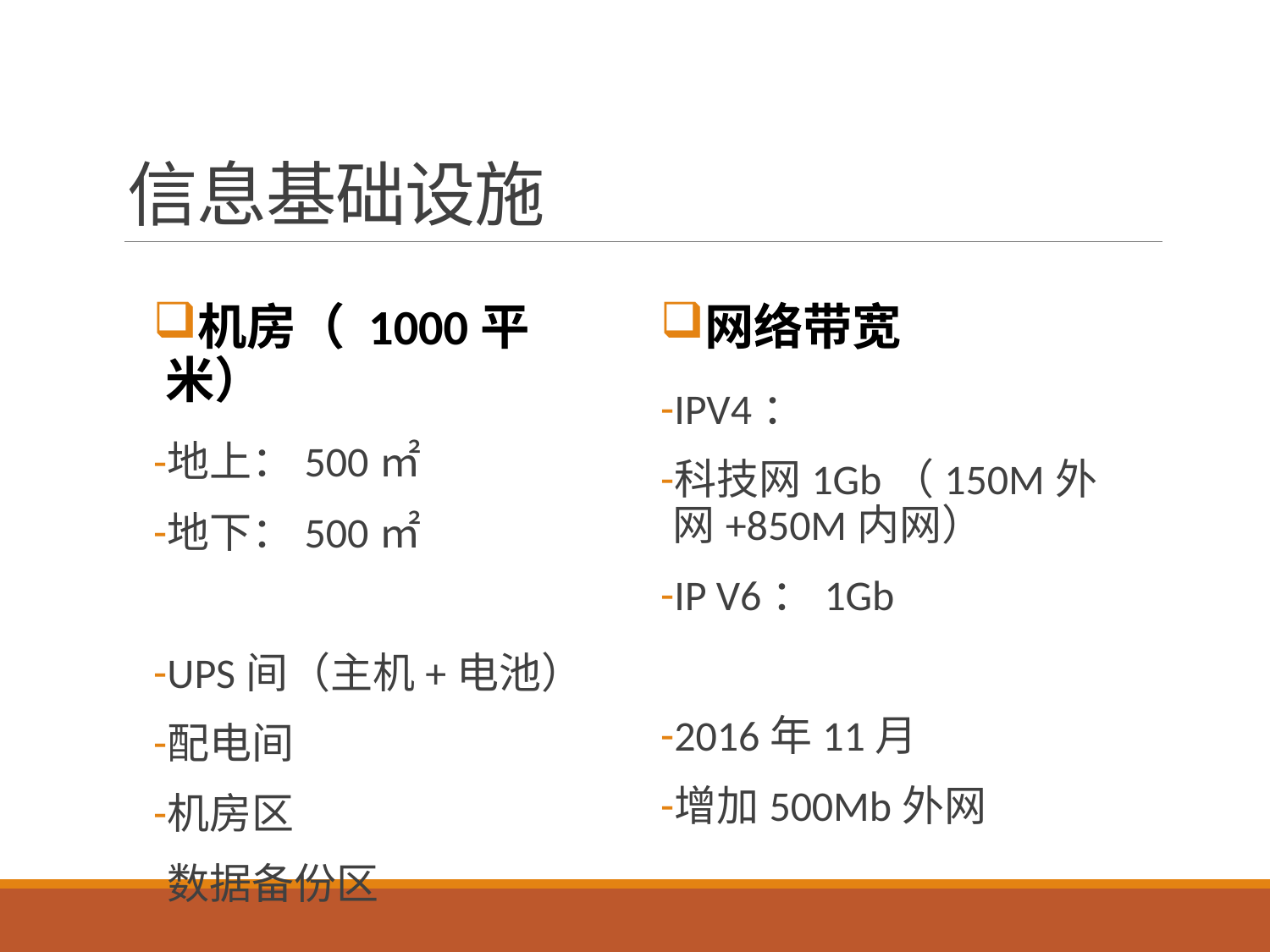

# 信息基础设施
机房（ 1000平米）
地上：500㎡
地下：500㎡

UPS间（主机+电池）
配电间
机房区
数据备份区
网络带宽
IPV4：
科技网1Gb（150M外网+850M内网）
IP V6：1Gb

2016年11月
增加500Mb外网